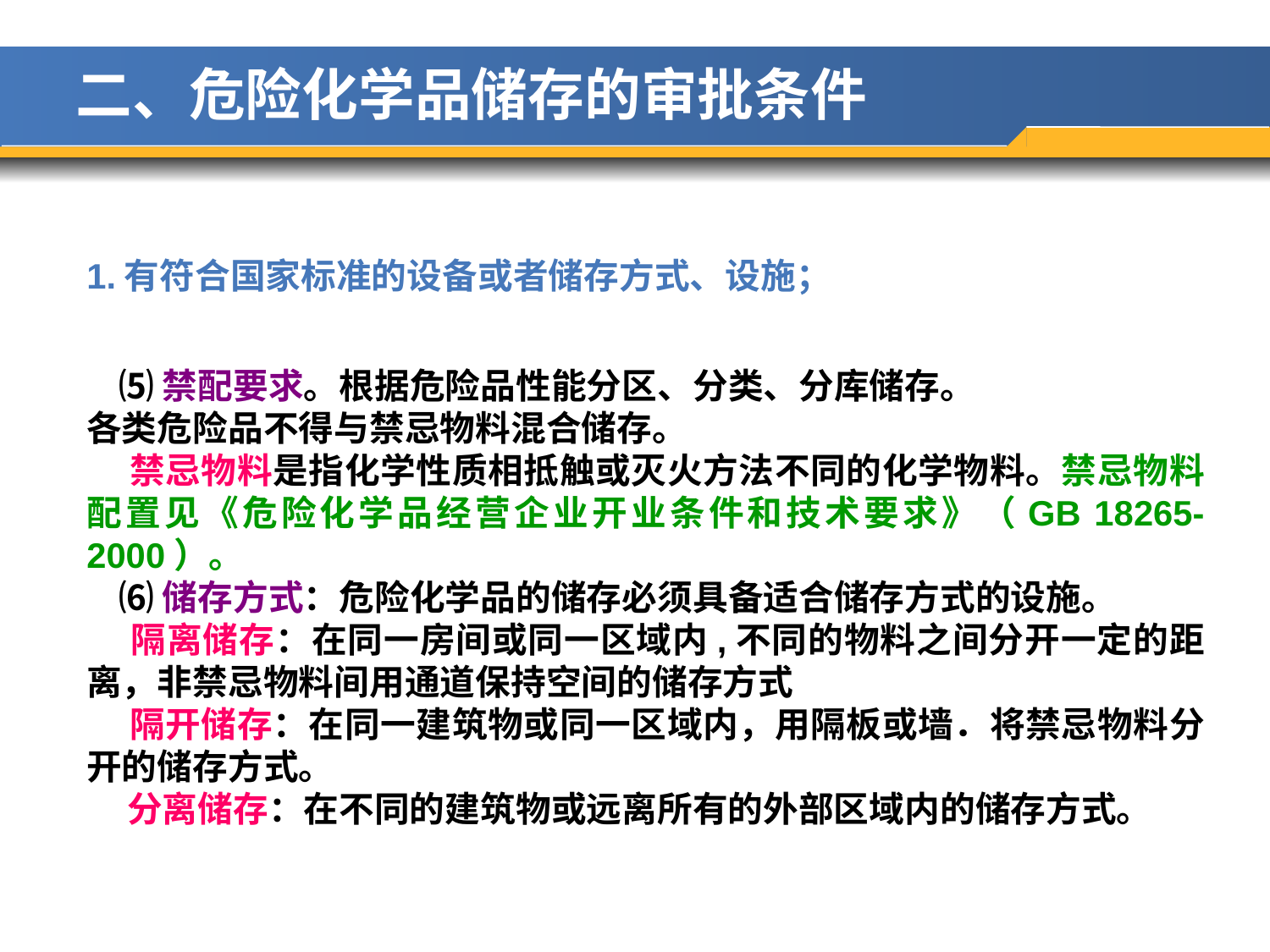

二、危险化学品储存的审批条件

1.有符合国家标准的设备或者储存方式、设施；

    ⑸禁配要求。根据危险品性能分区、分类、分库储存。
各类危险品不得与禁忌物料混合储存。
    禁忌物料是指化学性质相抵触或灭火方法不同的化学物料。禁忌物料配置见《危险化学品经营企业开业条件和技术要求》（GB 18265-2000）。
    ⑹储存方式：危险化学品的储存必须具备适合储存方式的设施。
    隔离储存：在同一房间或同一区域内,不同的物料之间分开一定的距离，非禁忌物料间用通道保持空间的储存方式
    隔开储存：在同一建筑物或同一区域内，用隔板或墙．将禁忌物料分开的储存方式。
    分离储存：在不同的建筑物或远离所有的外部区域内的储存方式。